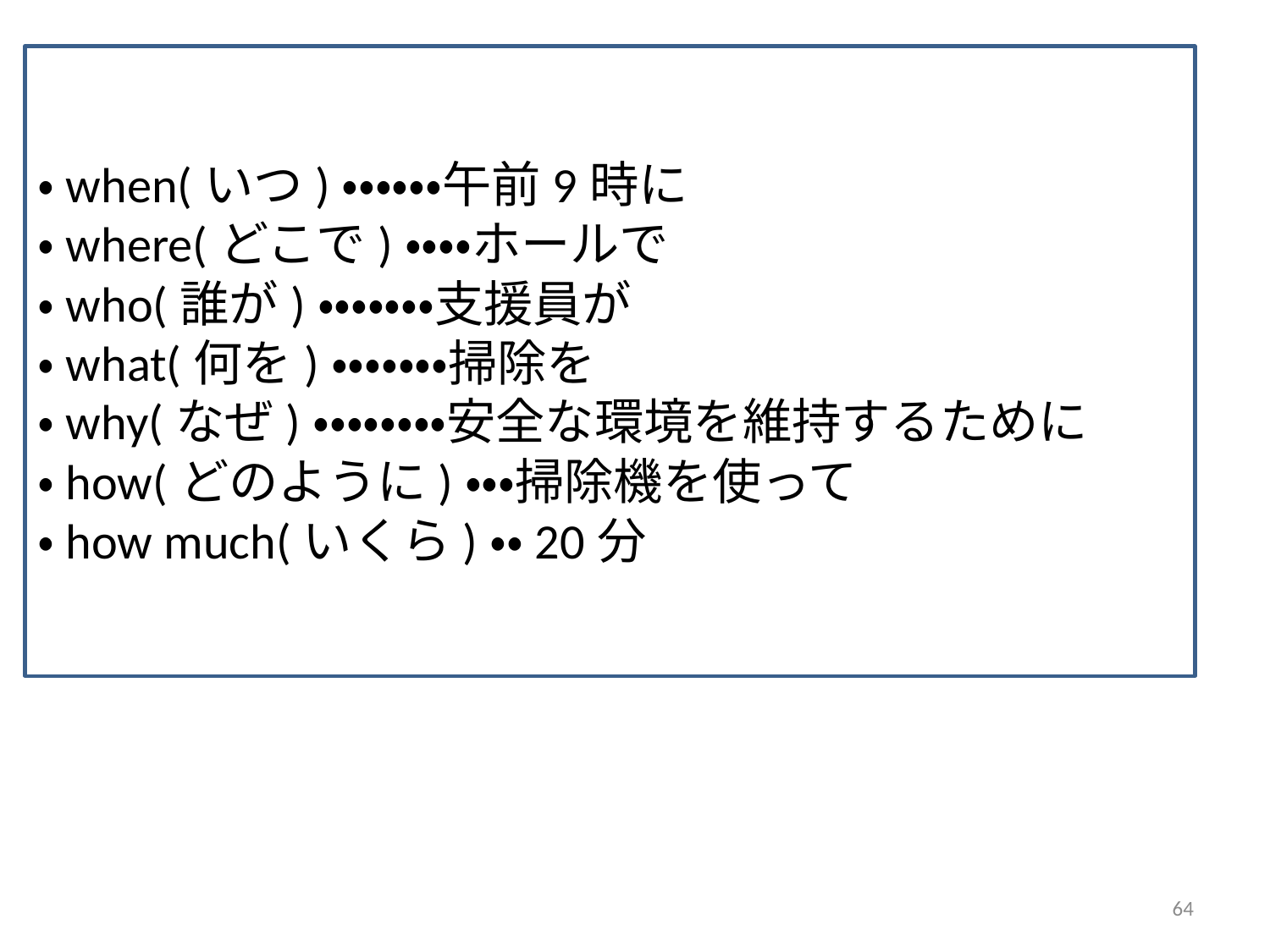

・when(いつ)・・・・・・午前9時に
・where(どこで)・・・・ホールで
・who(誰が)・・・・・・・支援員が
・what(何を)・・・・・・・掃除を
・why(なぜ)・・・・・・・・安全な環境を維持するために
・how(どのように)・・・掃除機を使って
・how much(いくら)・・20分
64